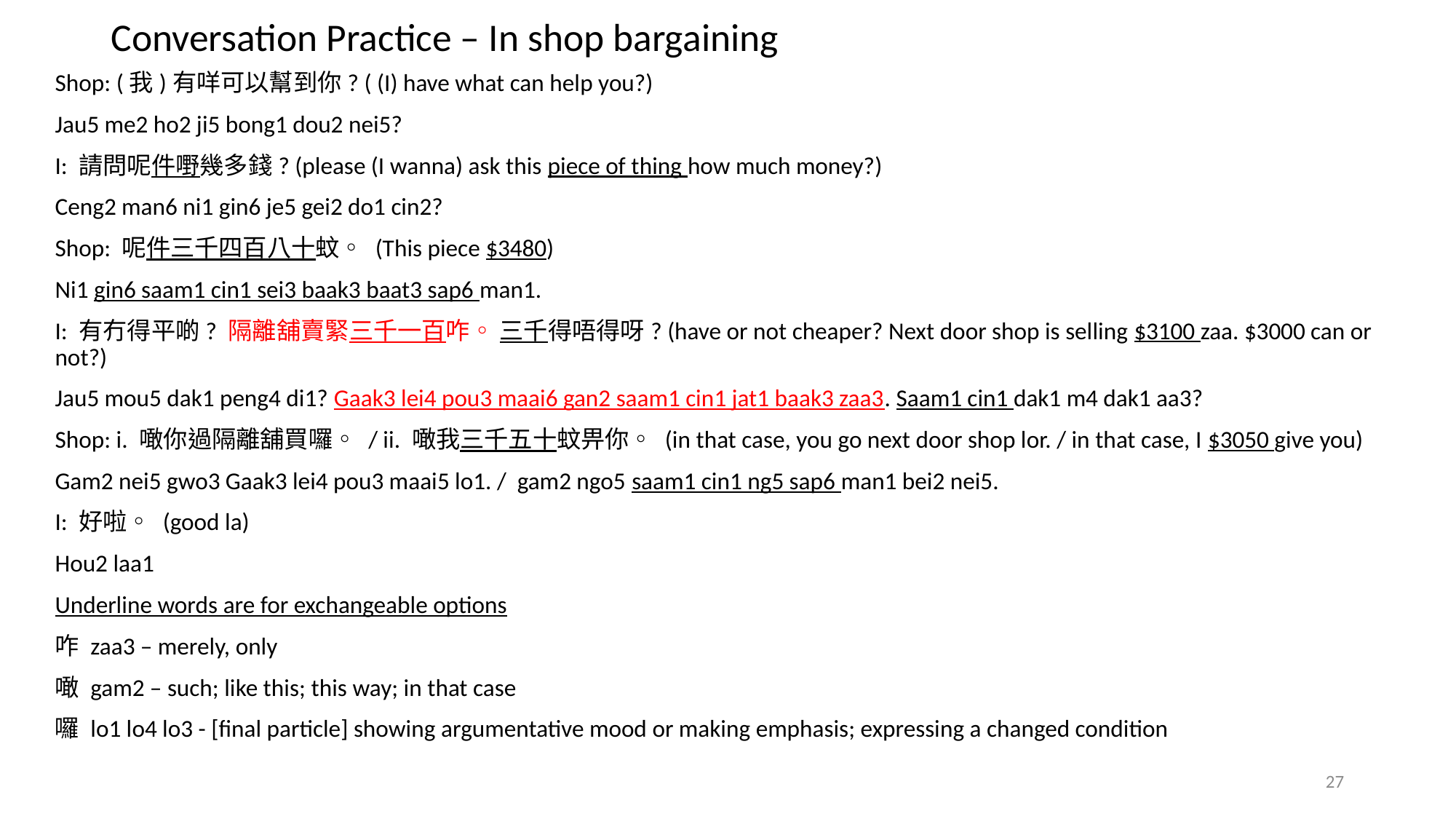

# Conversation Practice – In shop bargaining
Shop: (我)有咩可以幫到你? ( (I) have what can help you?)
Jau5 me2 ho2 ji5 bong1 dou2 nei5?
I: 請問呢件嘢幾多錢? (please (I wanna) ask this piece of thing how much money?)
Ceng2 man6 ni1 gin6 je5 gei2 do1 cin2?
Shop: 呢件三千四百八十蚊◦ (This piece $3480)
Ni1 gin6 saam1 cin1 sei3 baak3 baat3 sap6 man1.
I: 有冇得平啲? 隔離舖賣緊三千一百咋◦ 三千得唔得呀? (have or not cheaper? Next door shop is selling $3100 zaa. $3000 can or not?)
Jau5 mou5 dak1 peng4 di1? Gaak3 lei4 pou3 maai6 gan2 saam1 cin1 jat1 baak3 zaa3. Saam1 cin1 dak1 m4 dak1 aa3?
Shop: i. 噉你過隔離舖買囉◦ / ii. 噉我三千五十蚊畀你◦ (in that case, you go next door shop lor. / in that case, I $3050 give you)
Gam2 nei5 gwo3 Gaak3 lei4 pou3 maai5 lo1. /  gam2 ngo5 saam1 cin1 ng5 sap6 man1 bei2 nei5.
I: 好啦◦ (good la)
Hou2 laa1
Underline words are for exchangeable options
咋 zaa3 – merely, only
噉 gam2 – such; like this; this way; in that case
囉 lo1 lo4 lo3 - [final particle] showing argumentative mood or making emphasis; expressing a changed condition
27